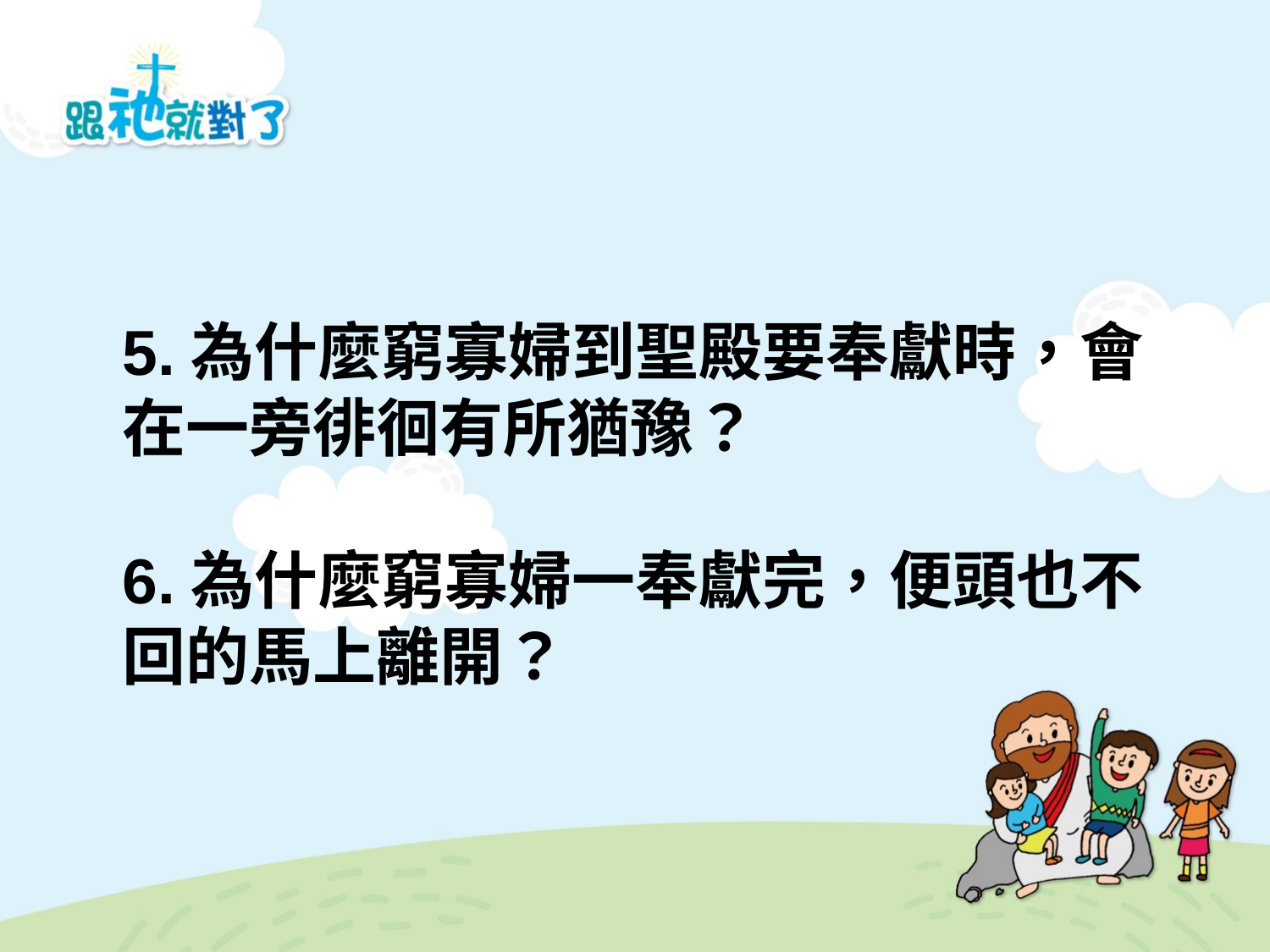

5.為什麼窮寡婦到聖殿要奉獻時，會在一旁徘徊有所猶豫？

6.為什麼窮寡婦一奉獻完，便頭也不回的馬上離開？